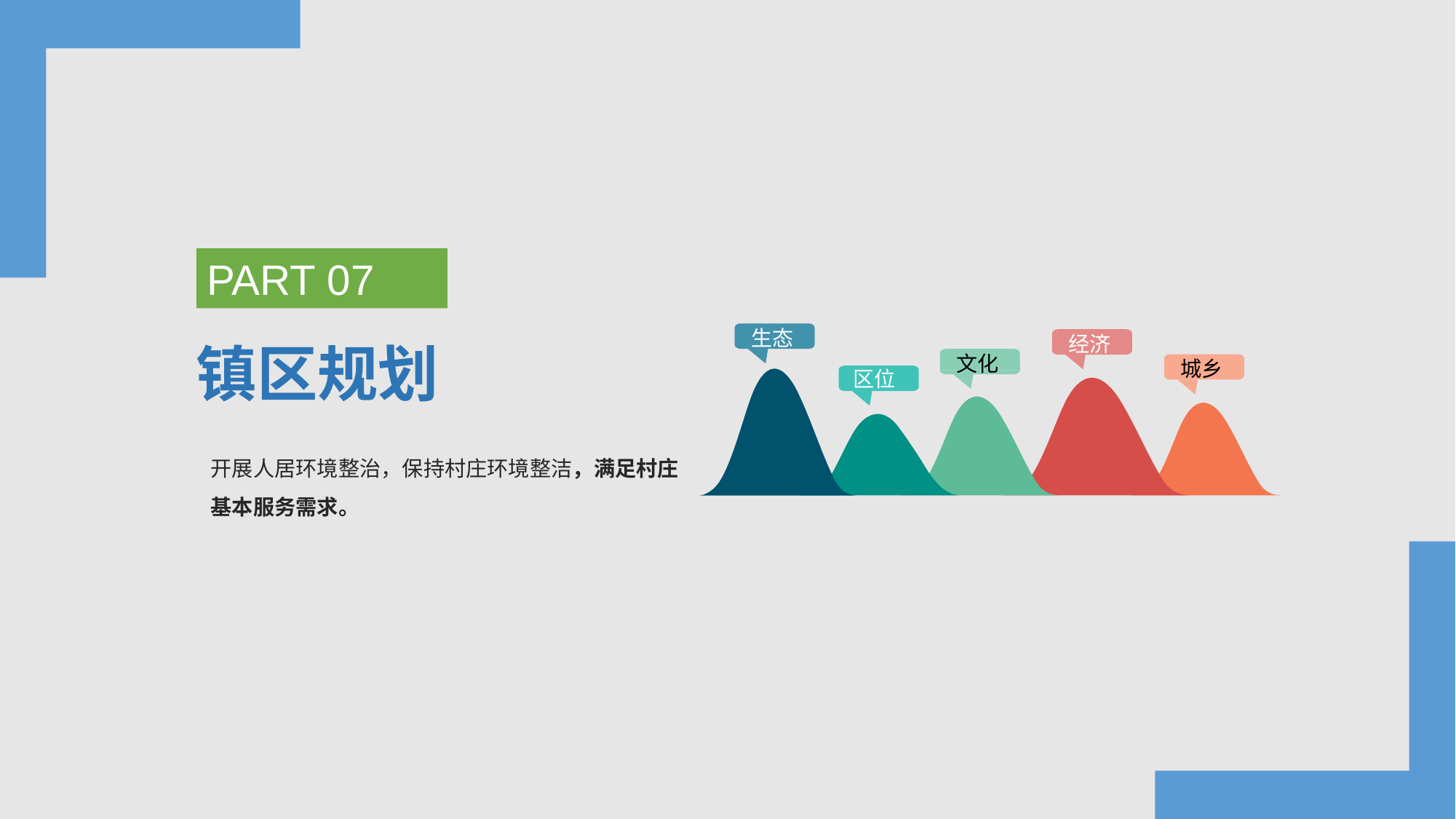

PART 07

生态

经济

文化

城乡
区位

镇区规划
开展人居环境整治，保持村庄环境整洁，满足村庄基本服务需求。